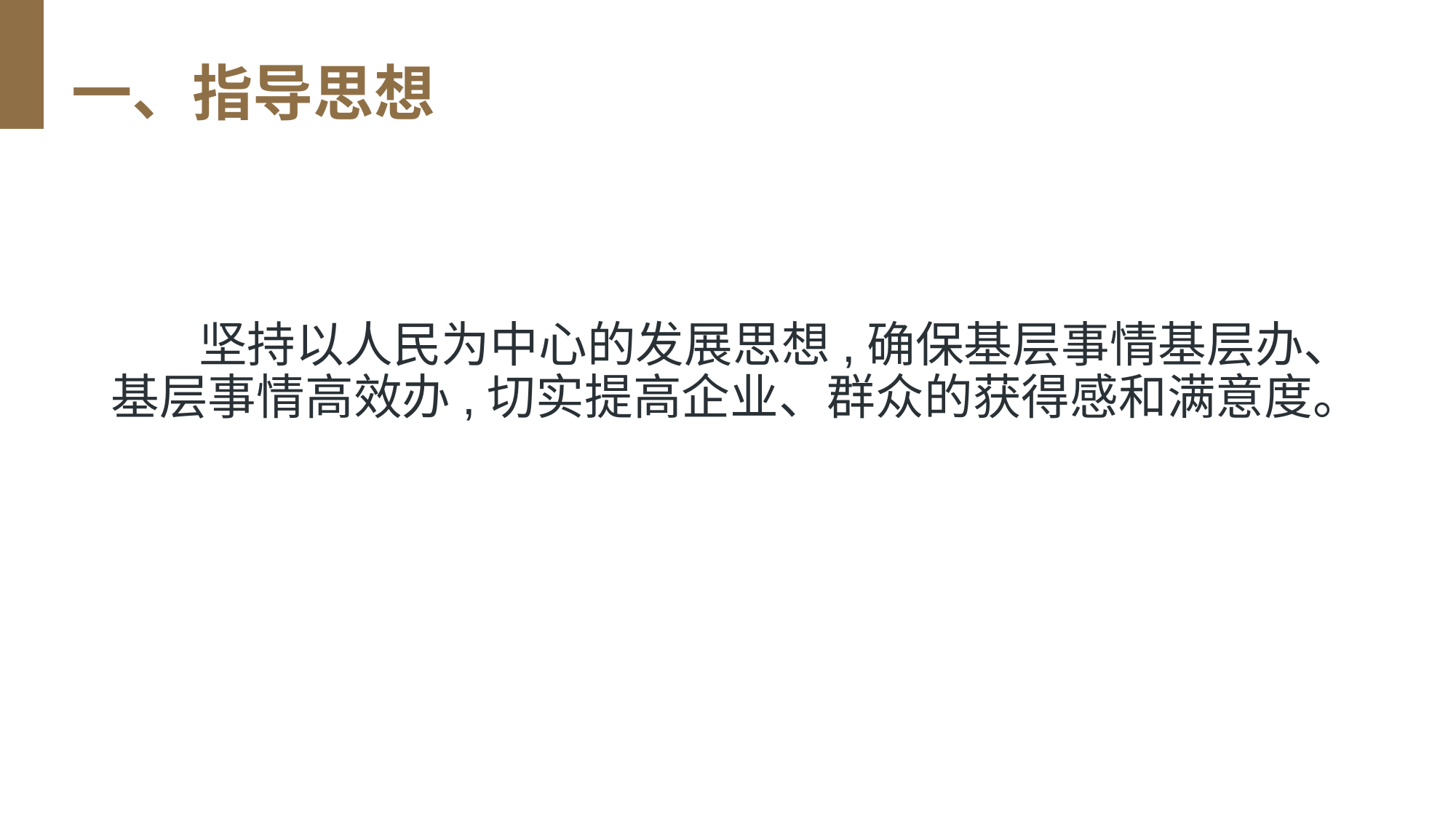

# 一、指导思想

       坚持以人民为中心的发展思想,确保基层事情基层办、基层事情高效办,切实提高企业、群众的获得感和满意度。